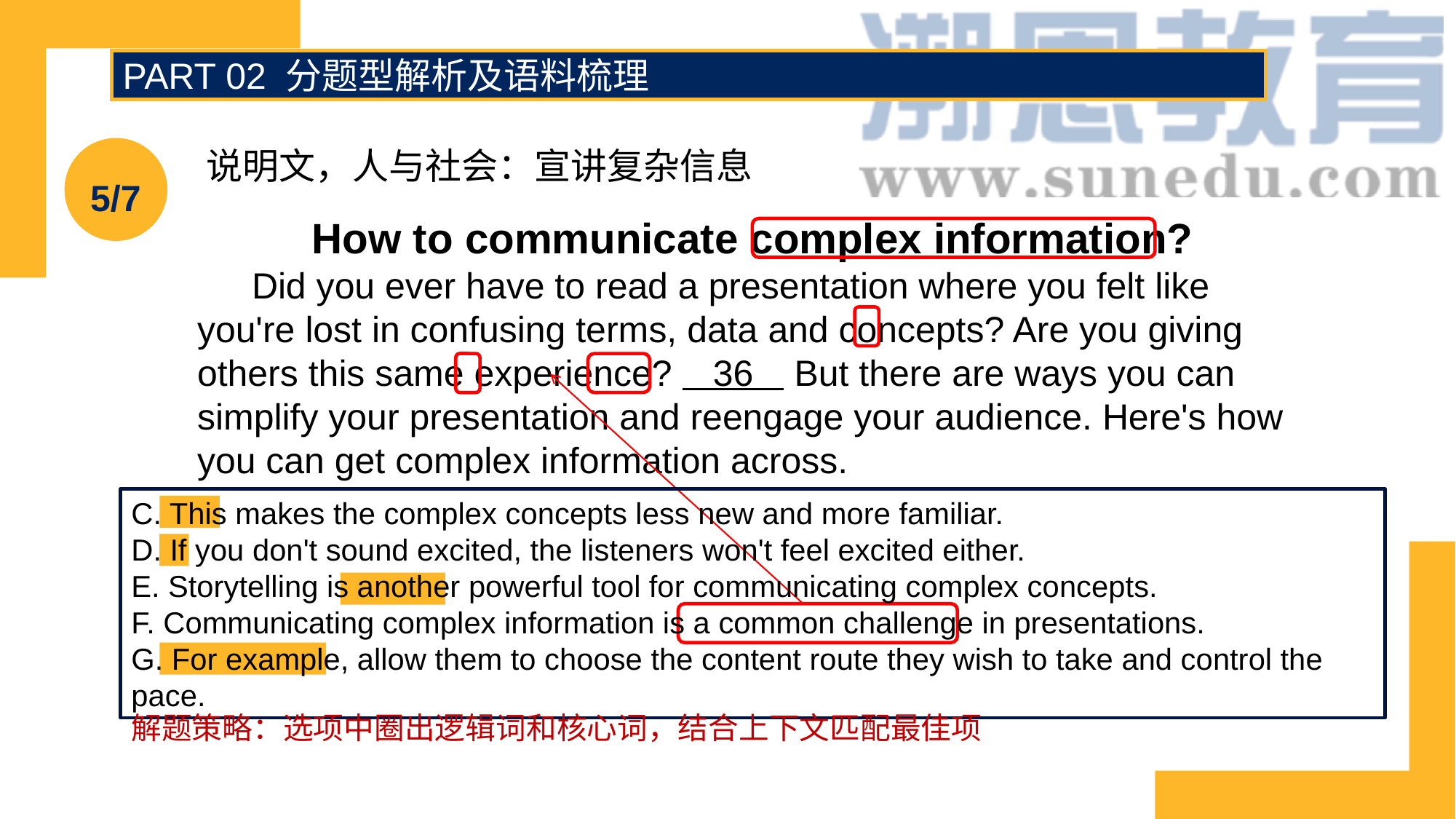

PART 02 分题型解析及语料梳理

说明文，人与社会：宣讲复杂信息
5/7
How to communicate complex information?
Did you ever have to read a presentation where you felt like you're lost in confusing terms, data and concepts? Are you giving others this same experience?    36    But there are ways you can simplify your presentation and reengage your audience. Here's how you can get complex information across.

C. This makes the complex concepts less new and more familiar.
D. If you don't sound excited, the listeners won't feel excited either.
E. Storytelling is another powerful tool for communicating complex concepts.
F. Communicating complex information is a common challenge in presentations.
G. For example, allow them to choose the content route they wish to take and control the pace.

解题策略：选项中圈出逻辑词和核心词，结合上下文匹配最佳项